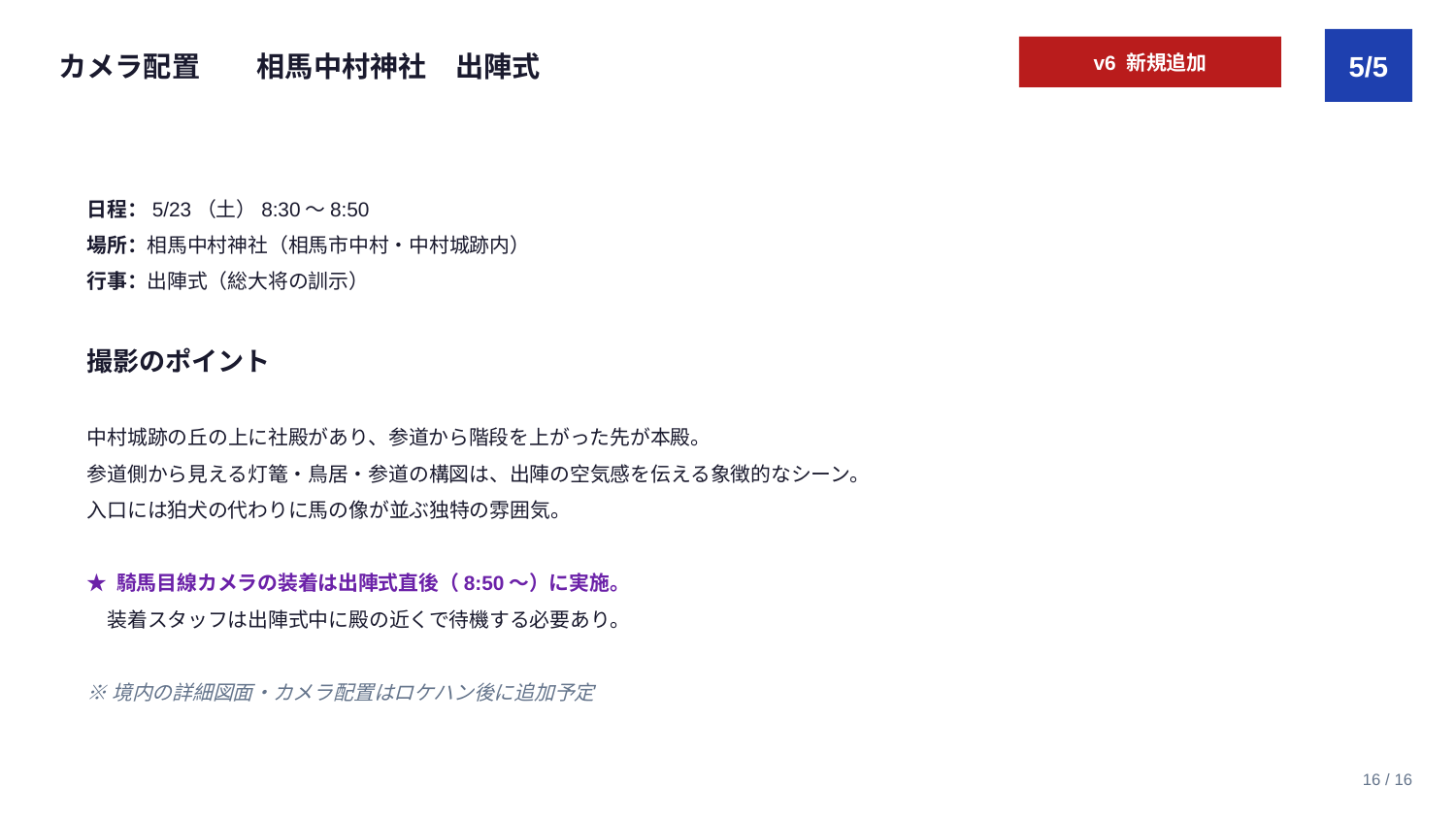

5/5
カメラ配置　　相馬中村神社　出陣式

v6 新規追加
日程：5/23（土）8:30〜8:50
場所：相馬中村神社（相馬市中村・中村城跡内）
行事：出陣式（総大将の訓示）

撮影のポイント

中村城跡の丘の上に社殿があり、参道から階段を上がった先が本殿。
参道側から見える灯篭・鳥居・参道の構図は、出陣の空気感を伝える象徴的なシーン。
入口には狛犬の代わりに馬の像が並ぶ独特の雰囲気。

★ 騎馬目線カメラの装着は出陣式直後（8:50〜）に実施。
　装着スタッフは出陣式中に殿の近くで待機する必要あり。

※境内の詳細図面・カメラ配置はロケハン後に追加予定
16 / 16